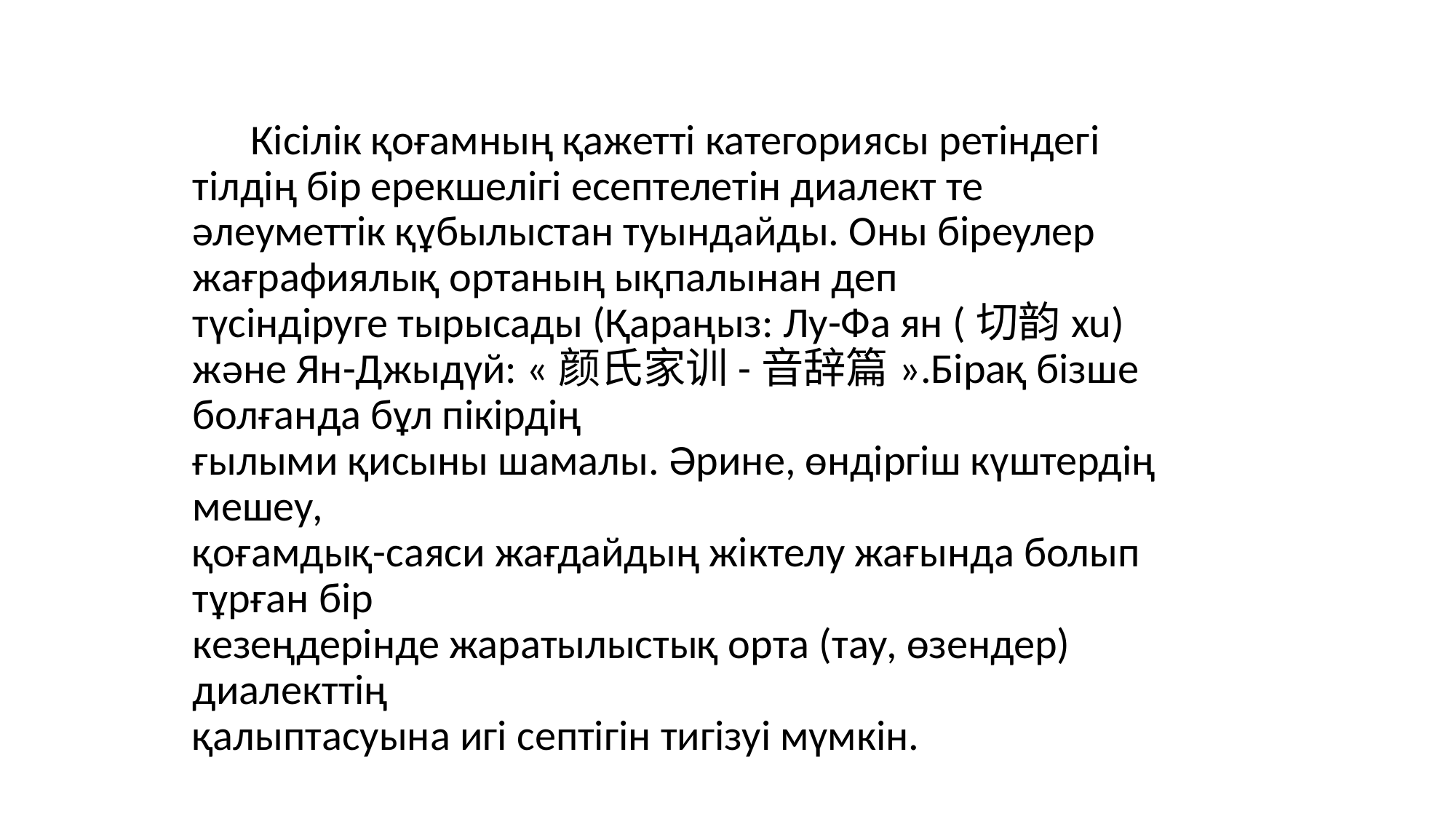

Кісілік қоғамның қажетті категориясы ретіндегі тілдің бір ерекшелігі есептелетін диалект те әлеуметтік құбылыстан туындайды. Оны біреулер жағрафиялық ортаның ықпалынан деп
түсіндіруге тырысады (Қараңыз: Лу-Фа ян (切韵xu) және Ян-Джыдүй: «颜氏家训-音辞篇».Бірақ бізше болғанда бұл пікірдің
ғылыми қисыны шамалы. Әрине, өндіргіш күштердің мешеу,
қоғамдық-саяси жағдайдың жіктелу жағында болып тұрған бір
кезеңдерінде жаратылыстық орта (тау, өзендер) диалекттің
қалыптасуына игі септігін тигізуі мүмкін.